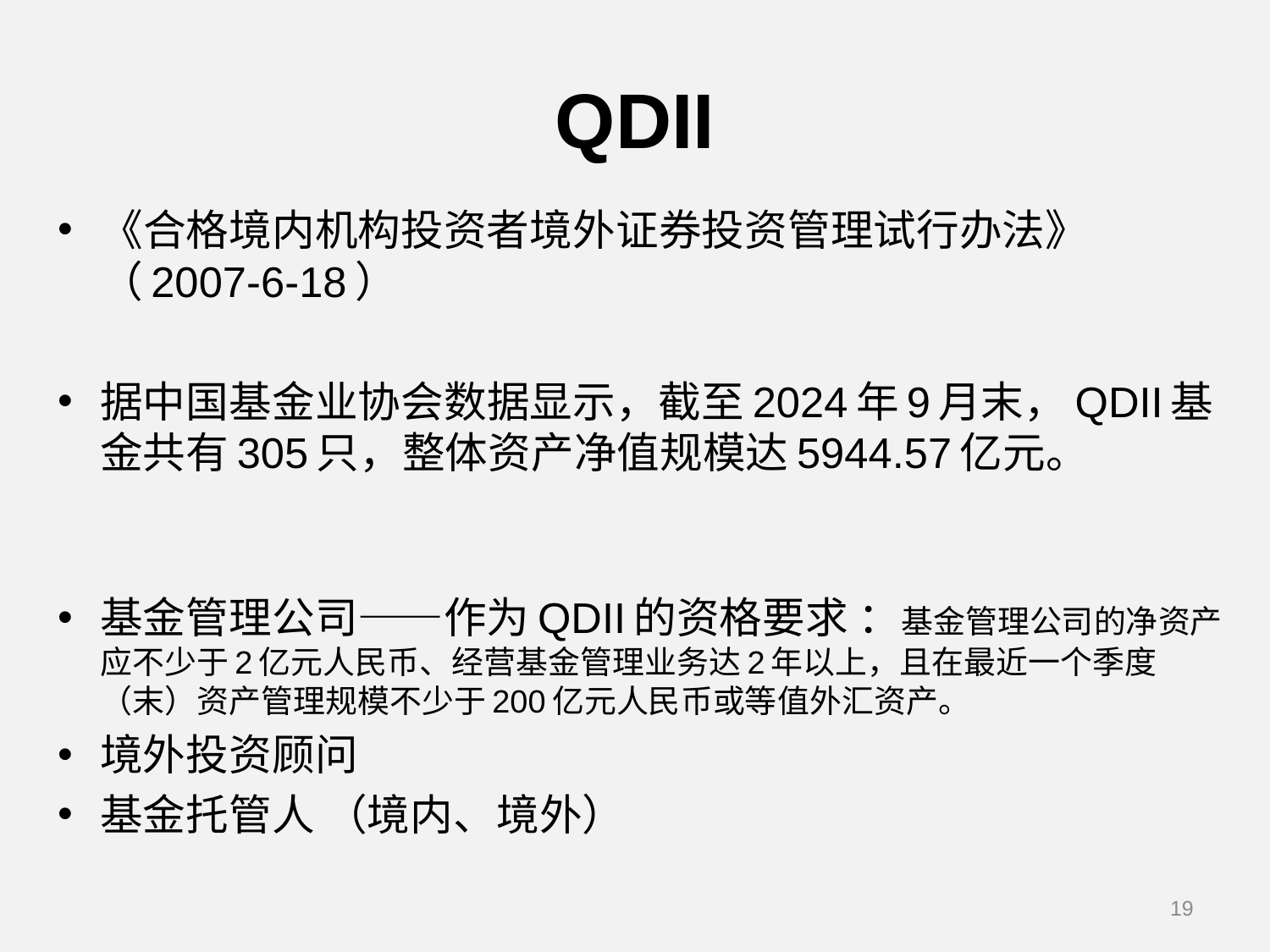

# QDII
《合格境内机构投资者境外证券投资管理试行办法》 （2007-6-18）

据中国基金业协会数据显示，截至2024年9月末，QDII基金共有305只，整体资产净值规模达5944.57亿元。

基金管理公司——作为QDII的资格要求 ：基金管理公司的净资产应不少于2亿元人民币、经营基金管理业务达2年以上，且在最近一个季度（末）资产管理规模不少于200亿元人民币或等值外汇资产。
境外投资顾问
基金托管人 （境内、境外）
19